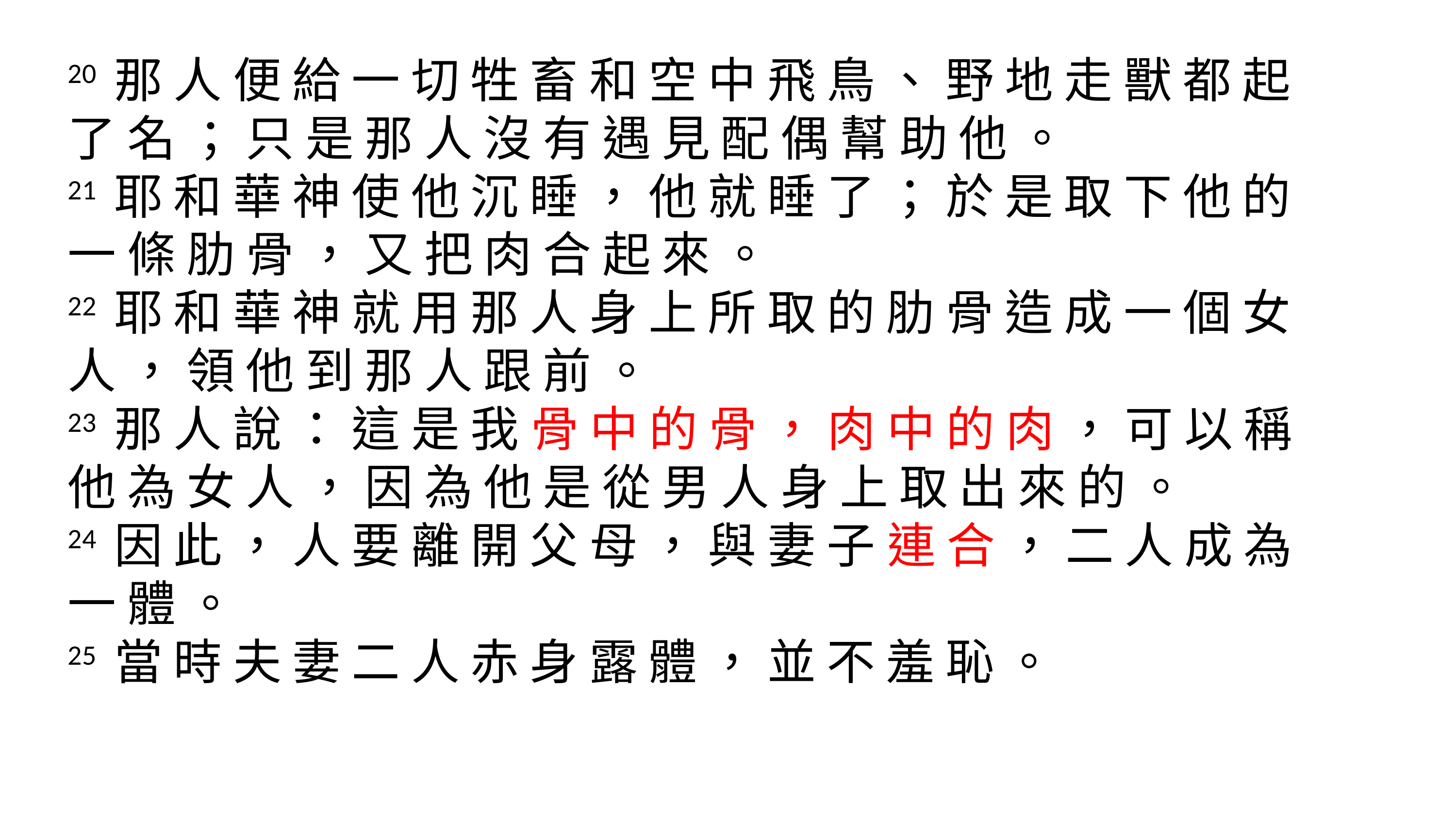

20 那 人 便 給 一 切 牲 畜 和 空 中 飛 鳥 、 野 地 走 獸 都 起 了 名 ； 只 是 那 人 沒 有 遇 見 配 偶 幫 助 他 。
21 耶 和 華 神 使 他 沉 睡 ， 他 就 睡 了 ； 於 是 取 下 他 的 一 條 肋 骨 ， 又 把 肉 合 起 來 。
22 耶 和 華 神 就 用 那 人 身 上 所 取 的 肋 骨 造 成 一 個 女 人 ， 領 他 到 那 人 跟 前 。
23 那 人 說 ： 這 是 我 骨 中 的 骨 ， 肉 中 的 肉 ， 可 以 稱 他 為 女 人 ， 因 為 他 是 從 男 人 身 上 取 出 來 的 。
24 因 此 ， 人 要 離 開 父 母 ， 與 妻 子 連 合 ， 二 人 成 為 一 體 。
25 當 時 夫 妻 二 人 赤 身 露 體 ， 並 不 羞 恥 。